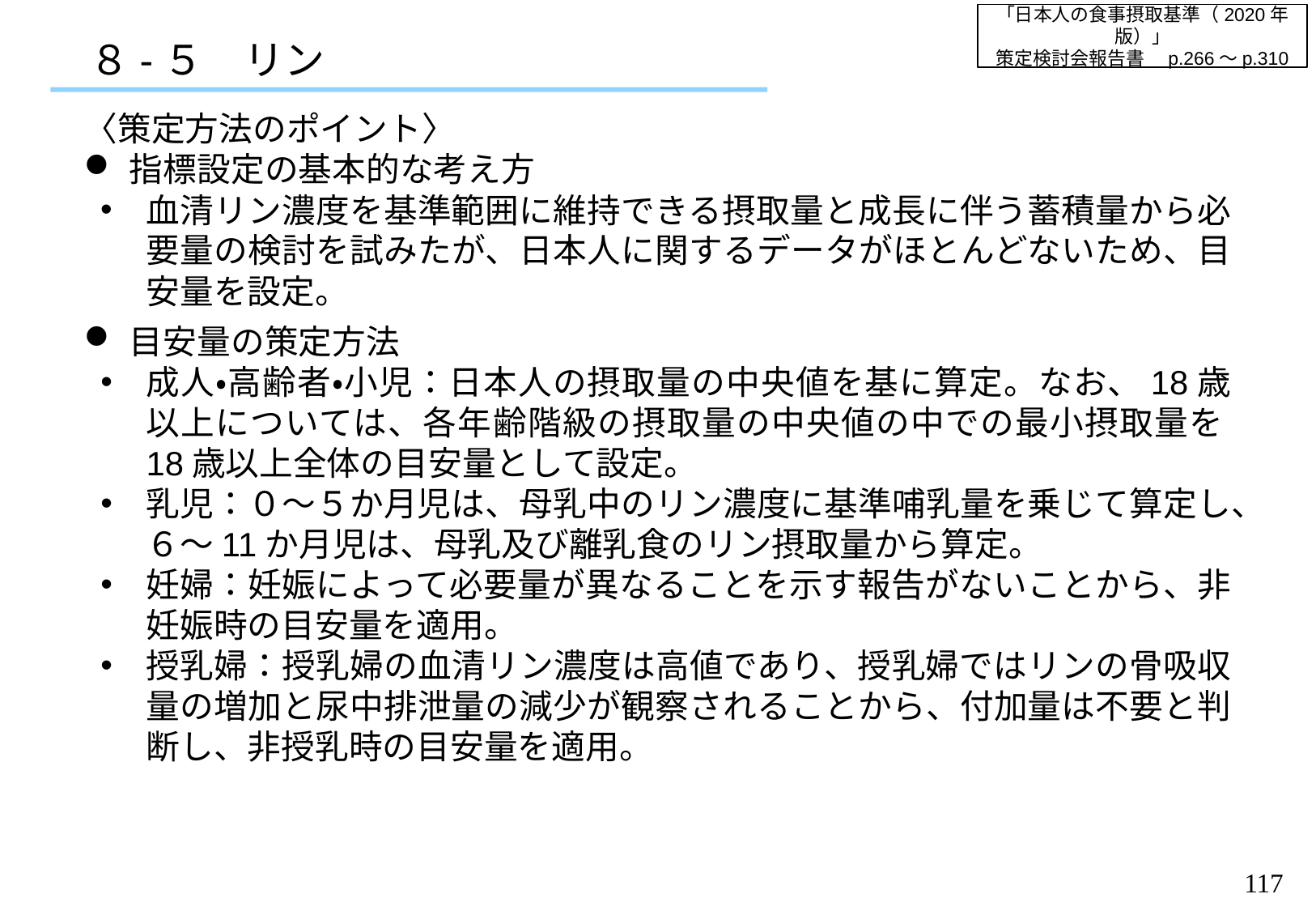

「日本人の食事摂取基準（2020年版）」
策定検討会報告書　p.266～p.310
８-５　リン

〈策定方法のポイント〉
指標設定の基本的な考え方
血清リン濃度を基準範囲に維持できる摂取量と成長に伴う蓄積量から必要量の検討を試みたが、日本人に関するデータがほとんどないため、目安量を設定。
目安量の策定方法
成人・高齢者・小児：日本人の摂取量の中央値を基に算定。なお、18歳以上については、各年齢階級の摂取量の中央値の中での最小摂取量を18歳以上全体の目安量として設定。
乳児：０～５か月児は、母乳中のリン濃度に基準哺乳量を乗じて算定し、６～11か月児は、母乳及び離乳食のリン摂取量から算定。
妊婦：妊娠によって必要量が異なることを示す報告がないことから、非妊娠時の目安量を適用。
授乳婦：授乳婦の血清リン濃度は高値であり、授乳婦ではリンの骨吸収量の増加と尿中排泄量の減少が観察されることから、付加量は不要と判断し、非授乳時の目安量を適用。
117